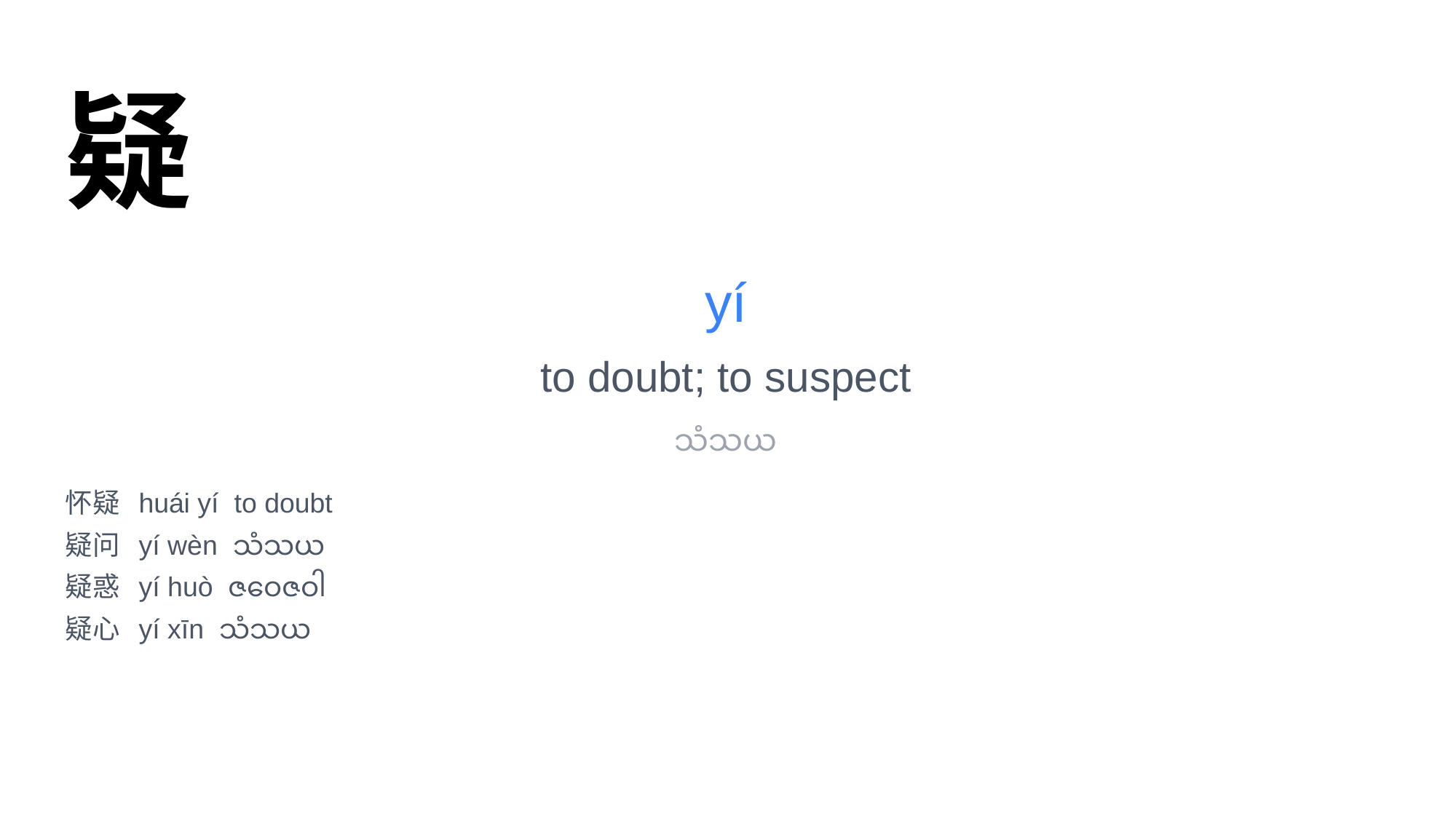

疑
yí
to doubt; to suspect
သံသယ
怀疑  huái yí  to doubt
疑问  yí wèn  သံသယ
疑惑  yí huò  ဇဝေဇဝါ
疑心  yí xīn  သံသယ